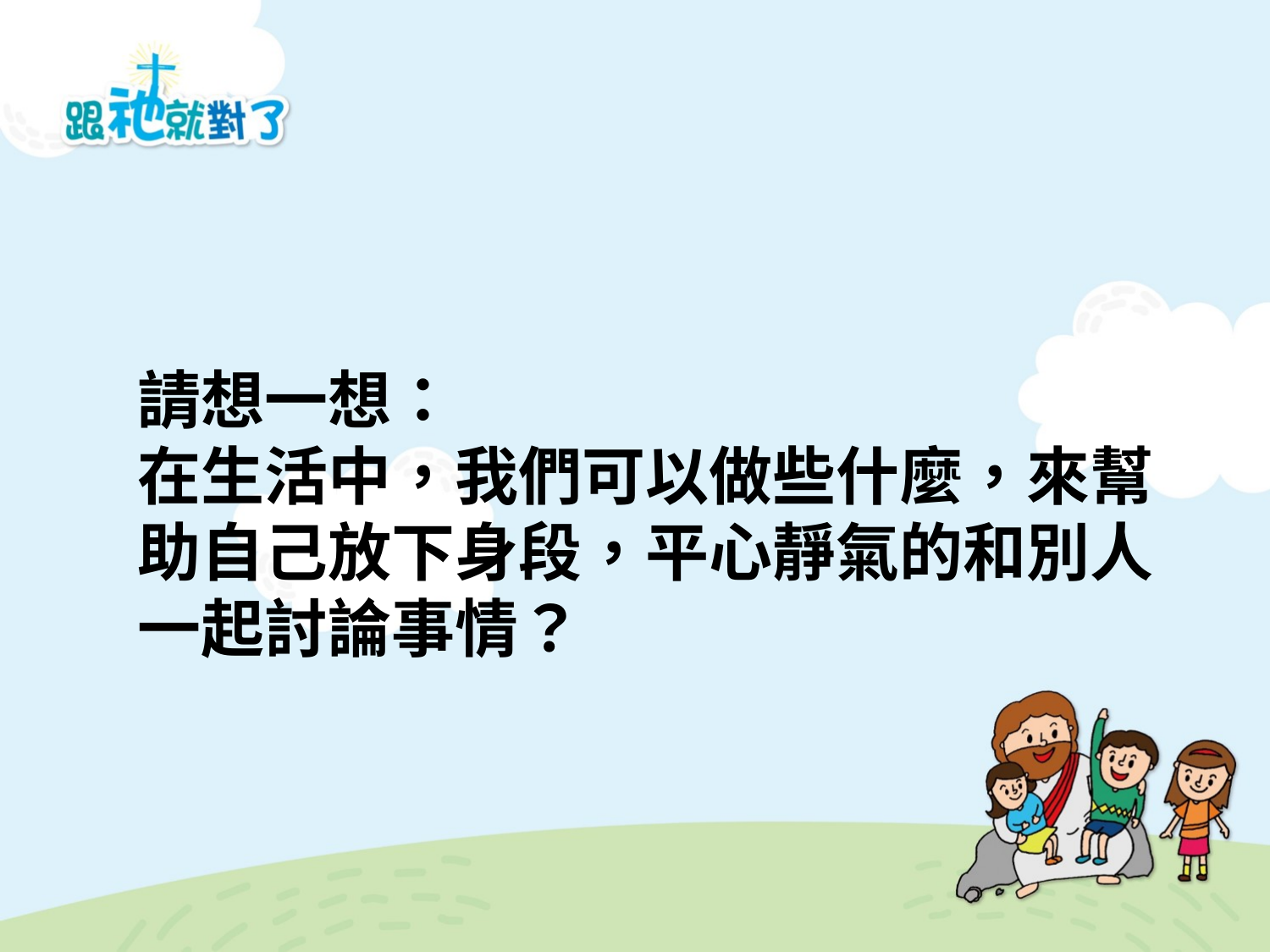

請想一想：
在生活中，我們可以做些什麼，來幫助自己放下身段，平心靜氣的和別人一起討論事情？